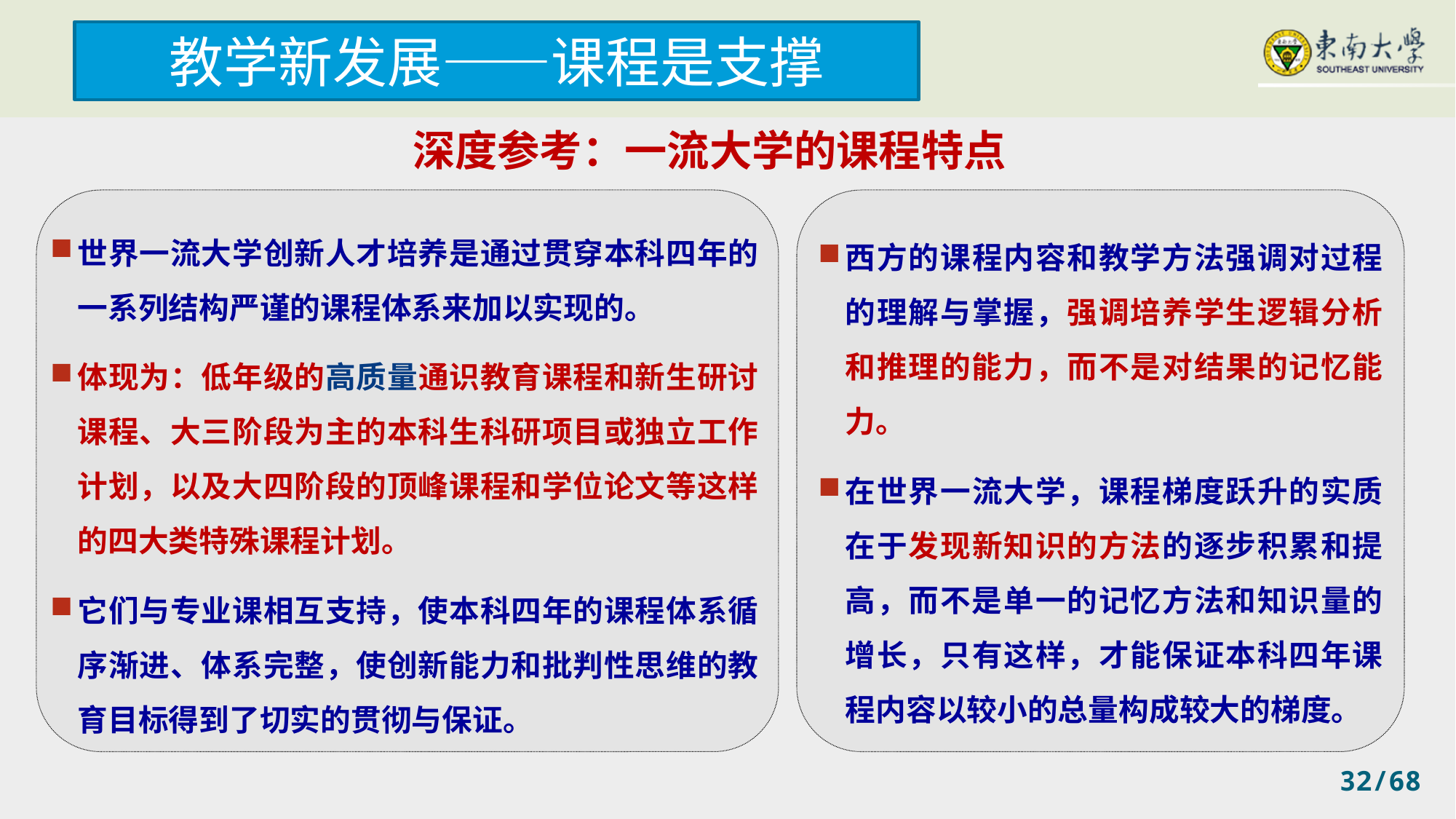

教学新发展——课程是支撑
深度参考：一流大学的课程特点

世界一流大学创新人才培养是通过贯穿本科四年的一系列结构严谨的课程体系来加以实现的。
体现为：低年级的高质量通识教育课程和新生研讨课程、大三阶段为主的本科生科研项目或独立工作计划，以及大四阶段的顶峰课程和学位论文等这样的四大类特殊课程计划。
它们与专业课相互支持，使本科四年的课程体系循序渐进、体系完整，使创新能力和批判性思维的教育目标得到了切实的贯彻与保证。
西方的课程内容和教学方法强调对过程的理解与掌握，强调培养学生逻辑分析和推理的能力，而不是对结果的记忆能力。
在世界一流大学，课程梯度跃升的实质在于发现新知识的方法的逐步积累和提高，而不是单一的记忆方法和知识量的增长，只有这样，才能保证本科四年课程内容以较小的总量构成较大的梯度。